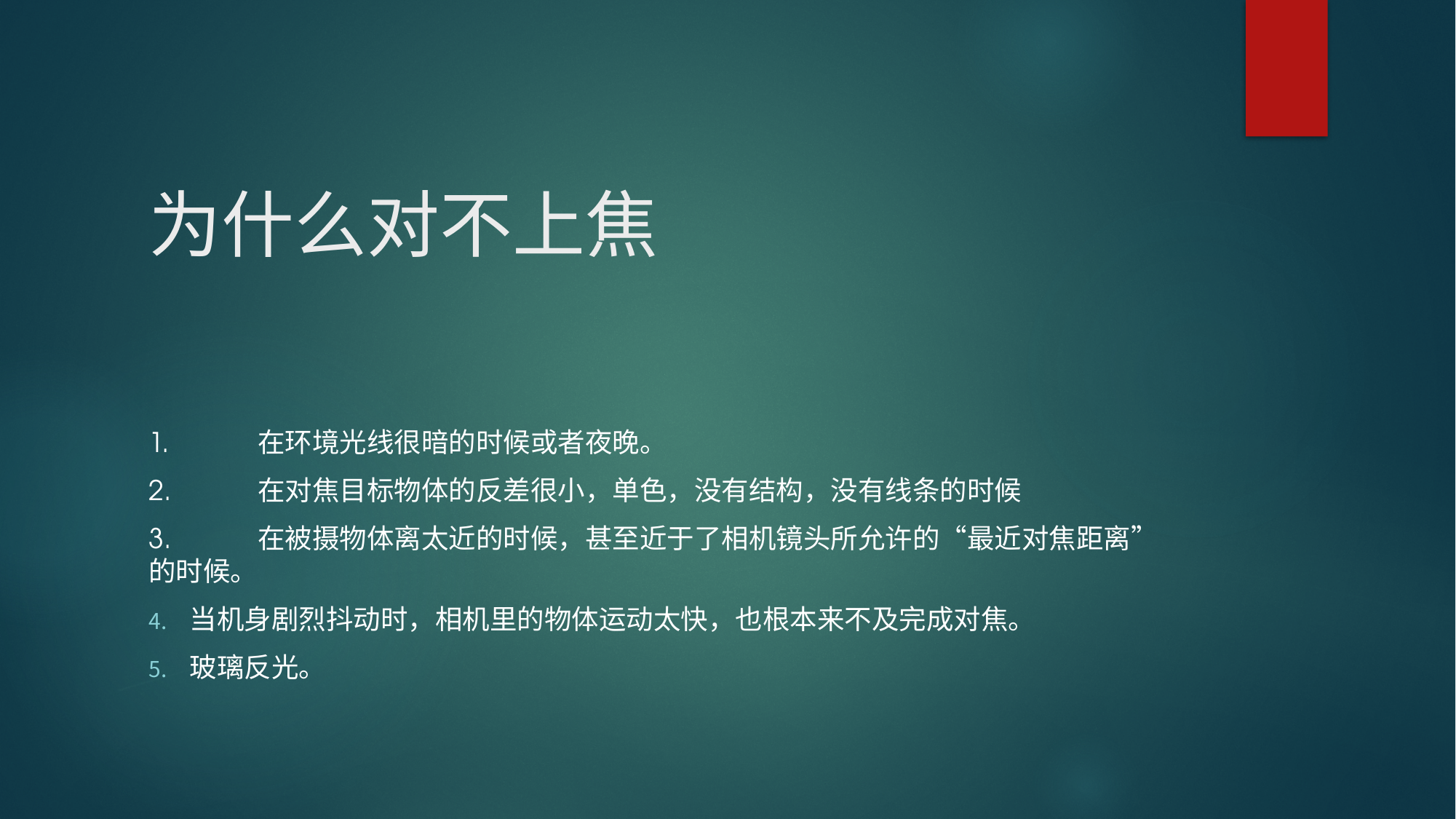

# 为什么对不上焦
1.	在环境光线很暗的时候或者夜晚。
2.	在对焦目标物体的反差很小，单色，没有结构，没有线条的时候
3.	在被摄物体离太近的时候，甚至近于了相机镜头所允许的“最近对焦距离”的时候。
当机身剧烈抖动时，相机里的物体运动太快，也根本来不及完成对焦。
玻璃反光。